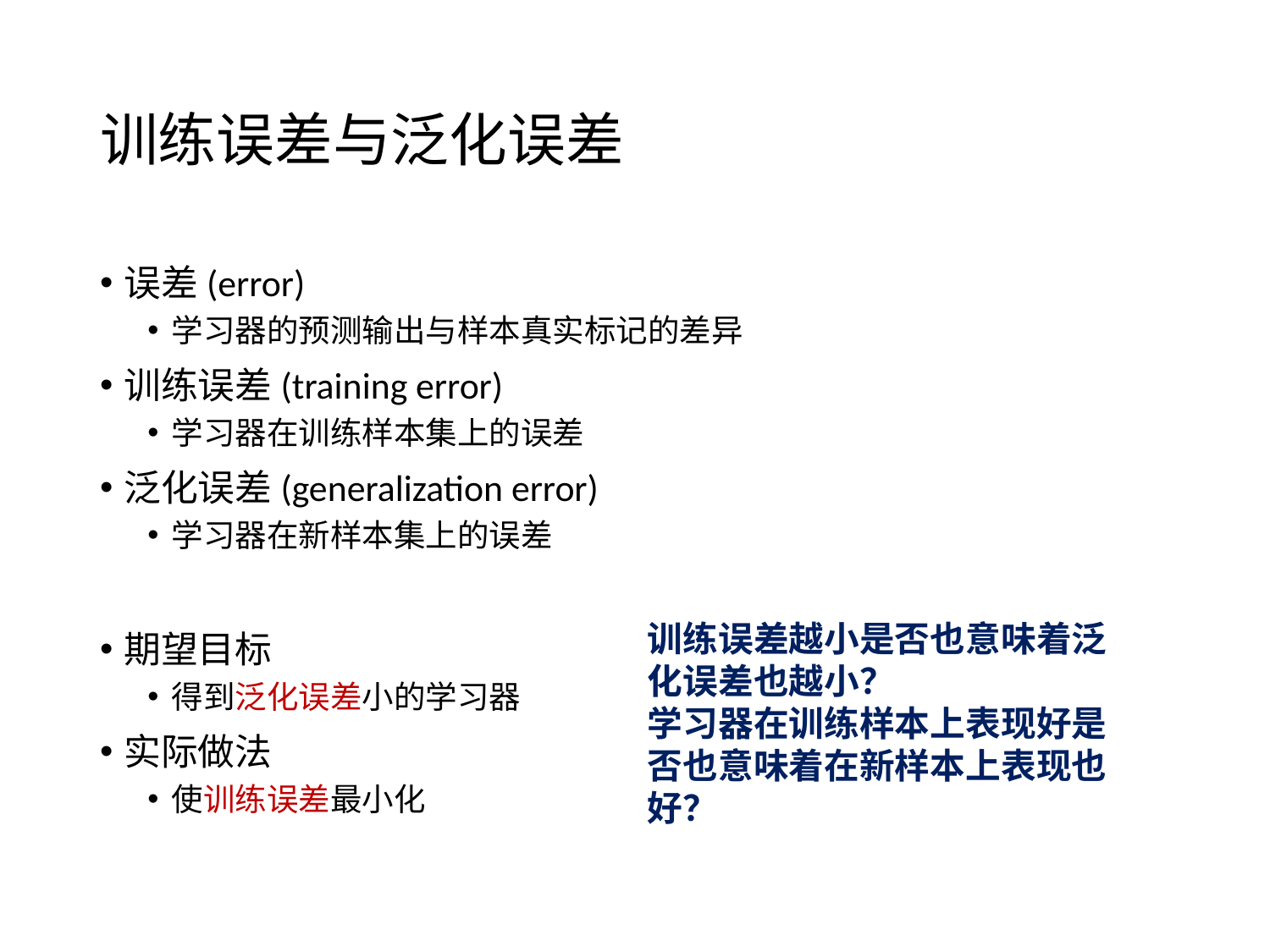

# 训练误差与泛化误差
误差(error)
学习器的预测输出与样本真实标记的差异
训练误差(training error)
学习器在训练样本集上的误差
泛化误差(generalization error)
学习器在新样本集上的误差

期望目标
得到泛化误差小的学习器
实际做法
使训练误差最小化
训练误差越小是否也意味着泛化误差也越小？
学习器在训练样本上表现好是否也意味着在新样本上表现也好？